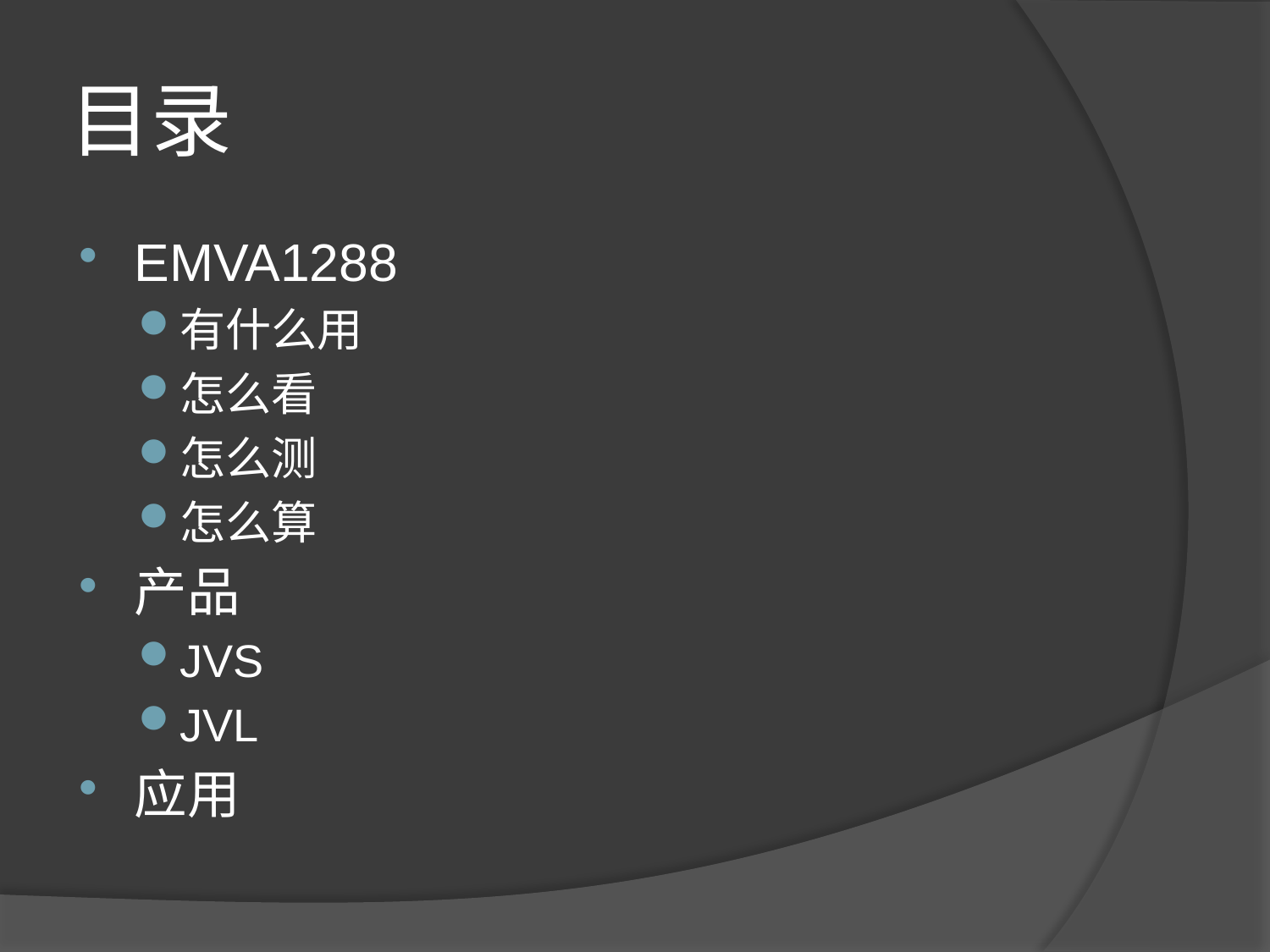

# 目录
EMVA1288
有什么用
怎么看
怎么测
怎么算
产品
JVS
JVL
应用